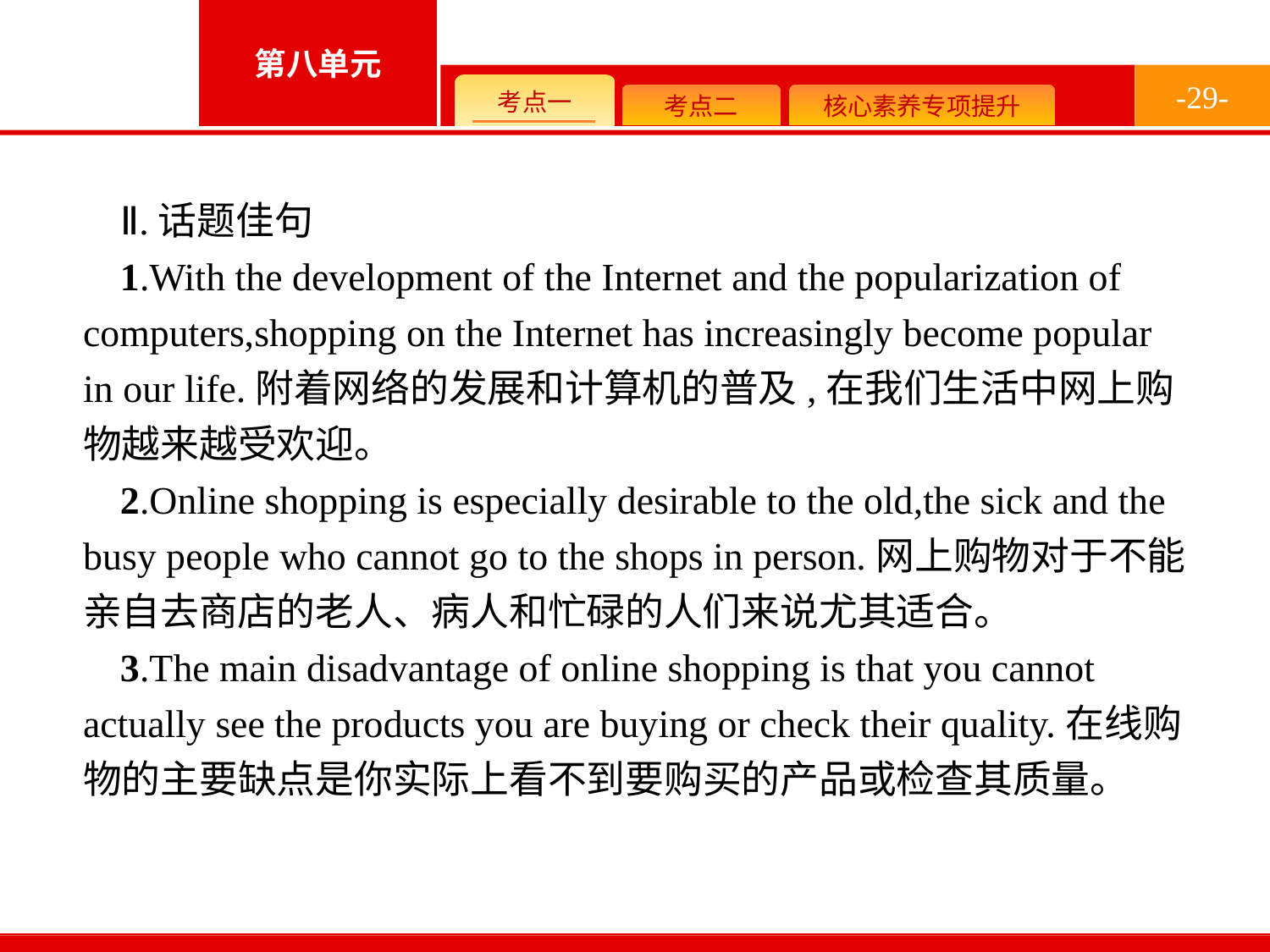

-29-
Ⅱ.话题佳句
1.With the development of the Internet and the popularization of computers,shopping on the Internet has increasingly become popular in our life.附着网络的发展和计算机的普及,在我们生活中网上购物越来越受欢迎。
2.Online shopping is especially desirable to the old,the sick and the busy people who cannot go to the shops in person.网上购物对于不能亲自去商店的老人、病人和忙碌的人们来说尤其适合。
3.The main disadvantage of online shopping is that you cannot actually see the products you are buying or check their quality.在线购物的主要缺点是你实际上看不到要购买的产品或检查其质量。